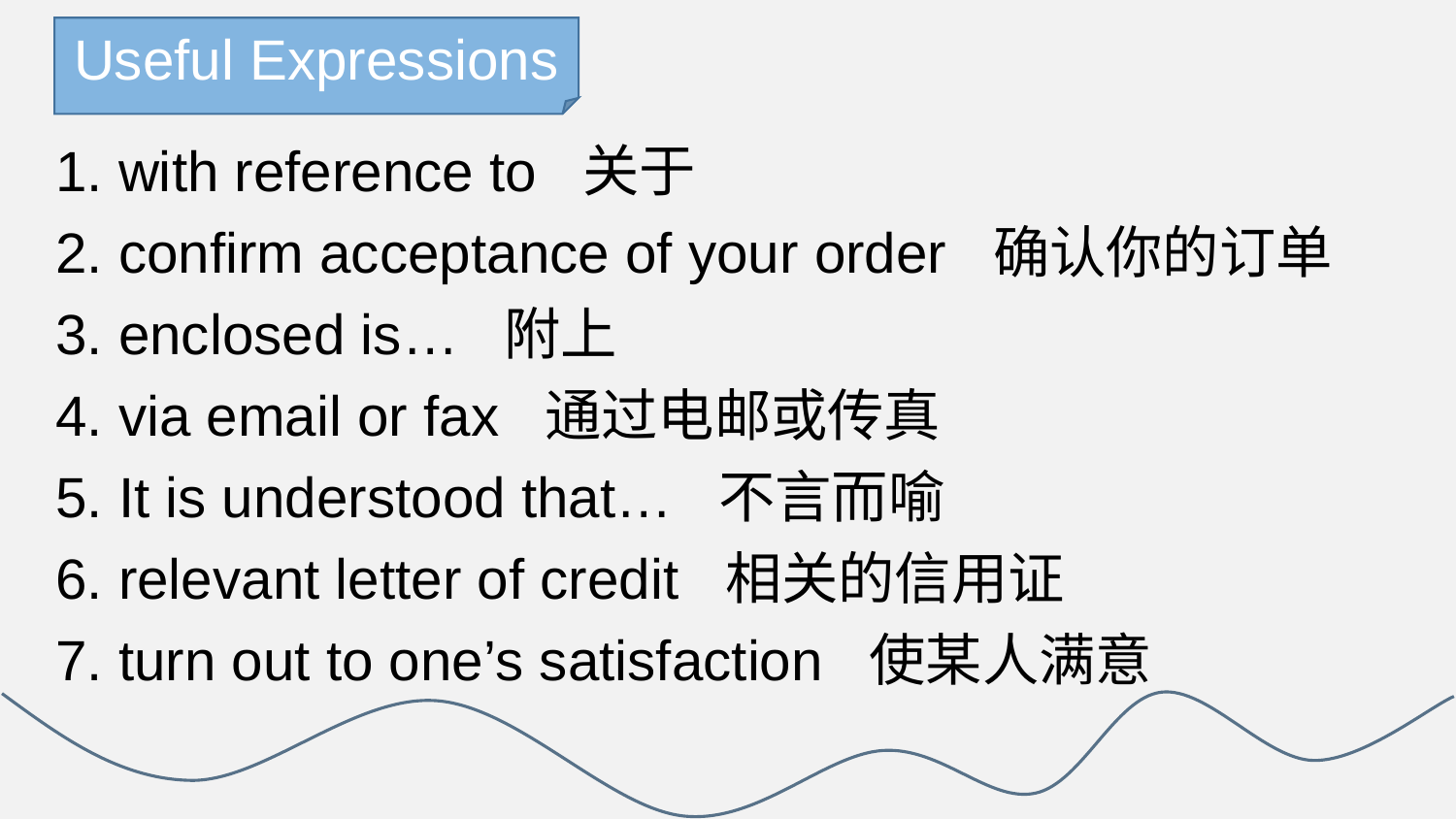

Useful Expressions
1. with reference to  关于
2. confirm acceptance of your order  确认你的订单
3. enclosed is…  附上
4. via email or fax  通过电邮或传真
5. It is understood that…  不言而喻
6. relevant letter of credit  相关的信用证
7. turn out to one’s satisfaction  使某人满意